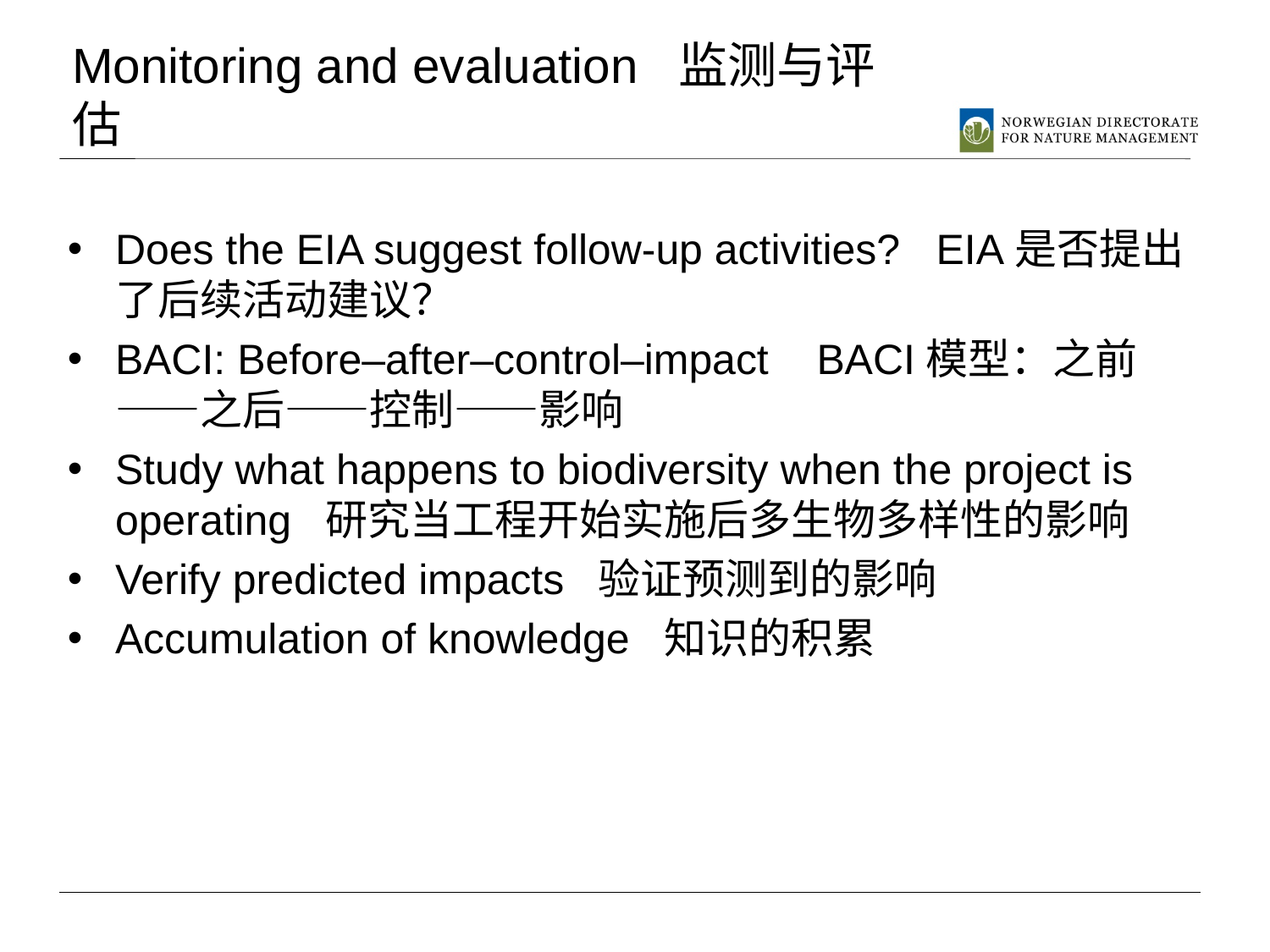

# Monitoring and evaluation  监测与评估
Does the EIA suggest follow-up activities?   EIA是否提出了后续活动建议？
BACI: Before–after–control–impact    BACI模型：之前——之后——控制——影响
Study what happens to biodiversity when the project is operating  研究当工程开始实施后多生物多样性的影响
Verify predicted impacts  验证预测到的影响
Accumulation of knowledge  知识的积累